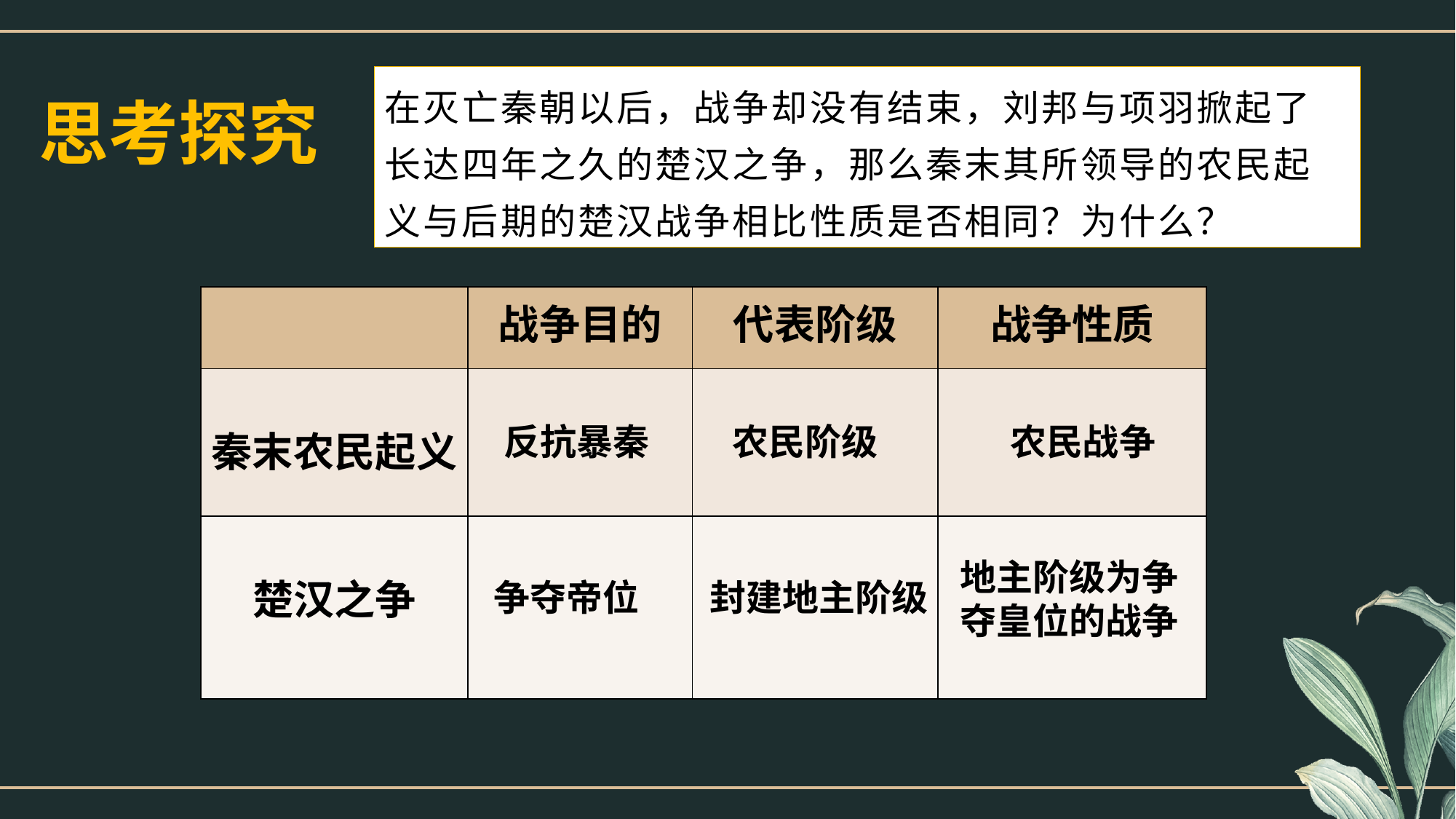

在灭亡秦朝以后，战争却没有结束，刘邦与项羽掀起了长达四年之久的楚汉之争，那么秦末其所领导的农民起义与后期的楚汉战争相比性质是否相同？为什么？
思考探究
|  | 战争目的 | 代表阶级 | 战争性质 |
| --- | --- | --- | --- |
| 秦末农民起义 |  |  |  |
| 楚汉之争 |  |  |  |
反抗暴秦
农民阶级
农民战争
地主阶级为争夺皇位的战争
封建地主阶级
争夺帝位